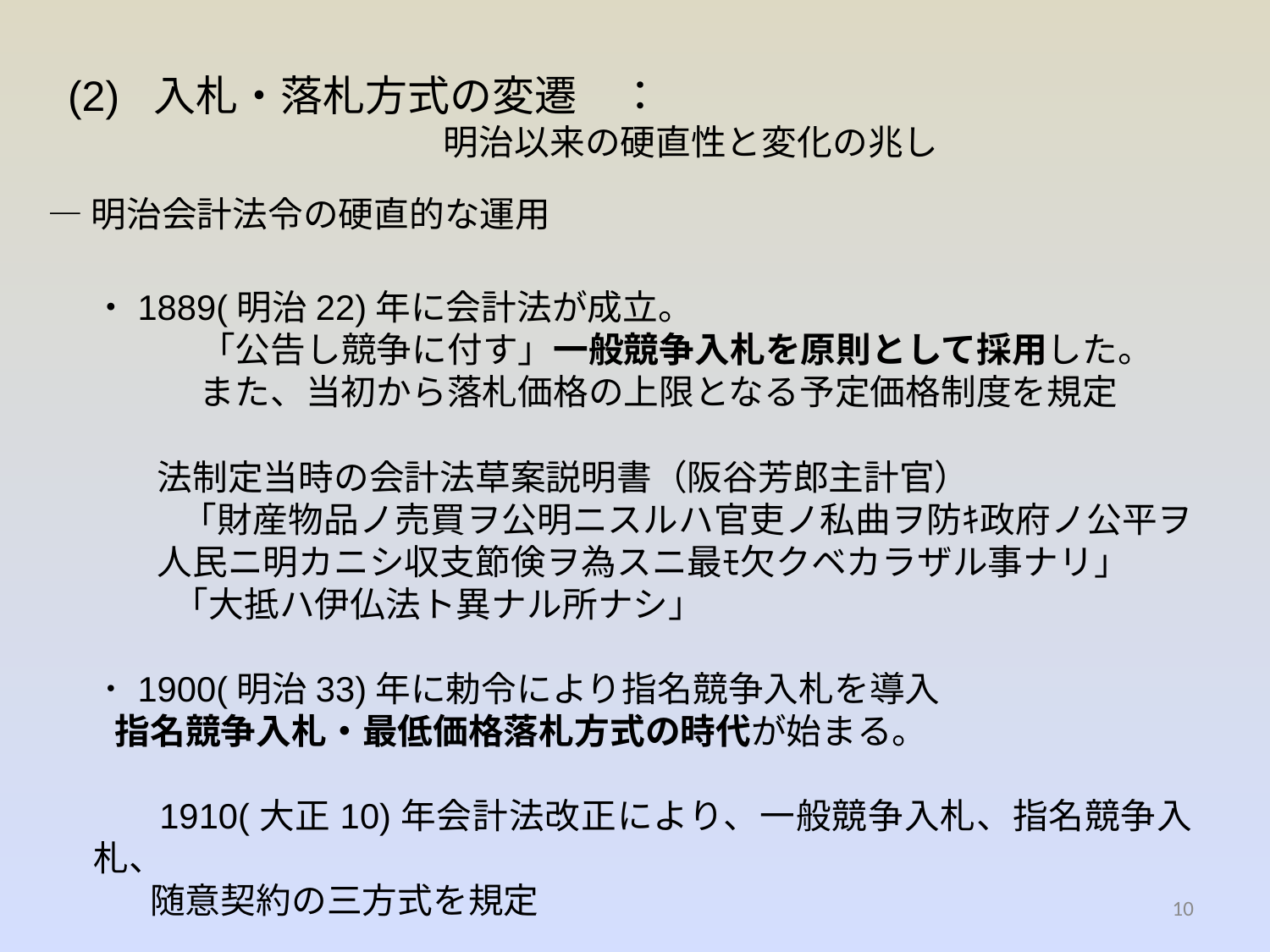

# (2)  入札・落札方式の変遷　： 明治以来の硬直性と変化の兆し
―明治会計法令の硬直的な運用

・1889(明治22)年に会計法が成立。
　　　「公告し競争に付す」一般競争入札を原則として採用した。
　　　また、当初から落札価格の上限となる予定価格制度を規定

法制定当時の会計法草案説明書（阪谷芳郎主計官）
  「財産物品ノ売買ヲ公明ニスルハ官吏ノ私曲ヲ防ｷ政府ノ公平ヲ人民ニ明カニシ収支節倹ヲ為スニ最ﾓ欠クベカラザル事ナリ」
 「大抵ハ伊仏法ト異ナル所ナシ」

・1900(明治33)年に勅令により指名競争入札を導入
指名競争入札・最低価格落札方式の時代が始まる。

　1910(大正10)年会計法改正により、一般競争入札、指名競争入札、
　随意契約の三方式を規定

10